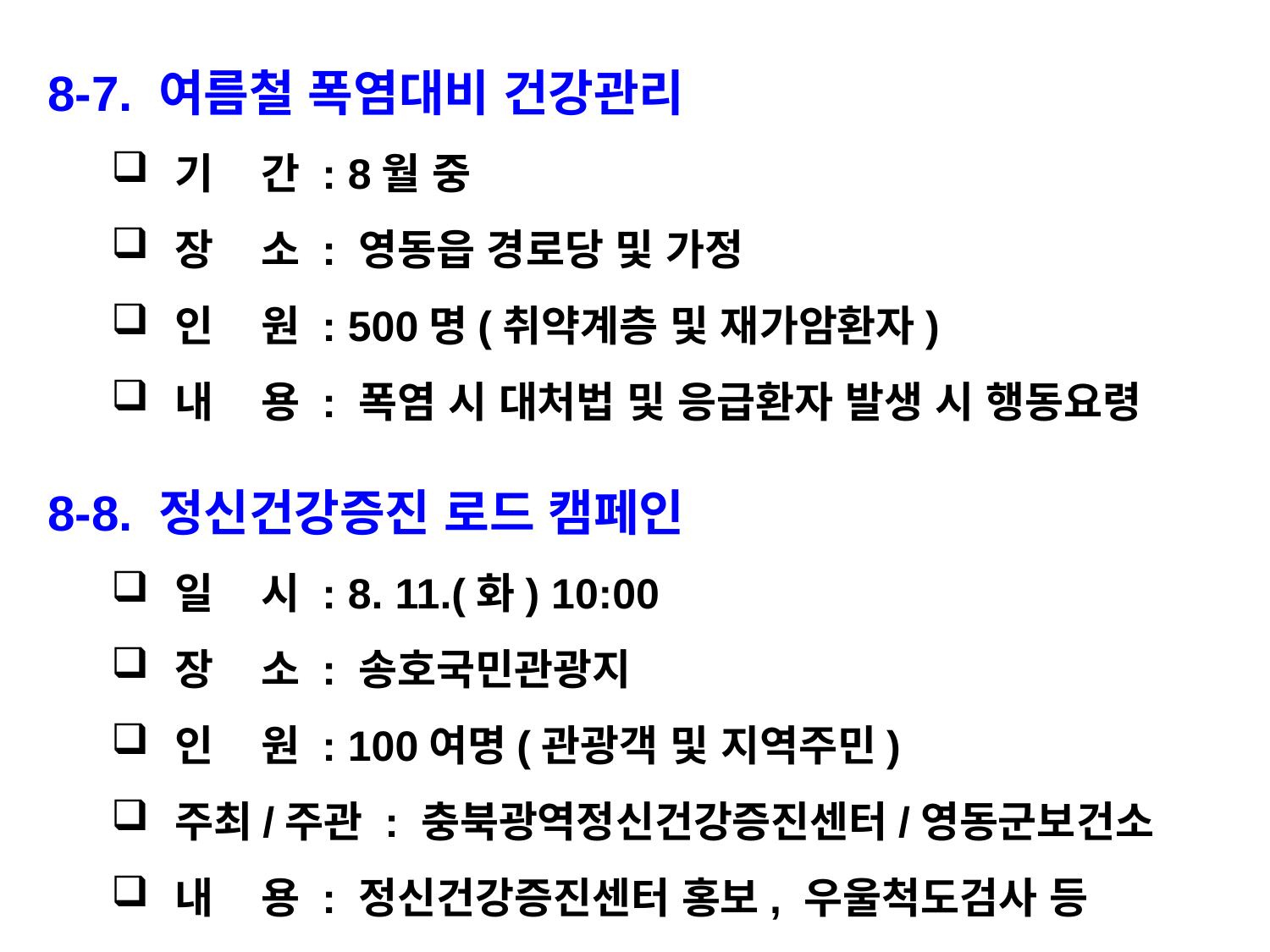

8-7. 여름철 폭염대비 건강관리
기    간 : 8월 중
장    소 : 영동읍 경로당 및 가정
인    원 : 500명(취약계층 및 재가암환자)
내    용 : 폭염 시 대처법 및 응급환자 발생 시 행동요령
8-8. 정신건강증진 로드 캠페인
일    시 : 8. 11.(화) 10:00
장    소 : 송호국민관광지
인    원 : 100여명(관광객 및 지역주민)
주최/주관 : 충북광역정신건강증진센터/영동군보건소
내    용 : 정신건강증진센터 홍보, 우울척도검사 등